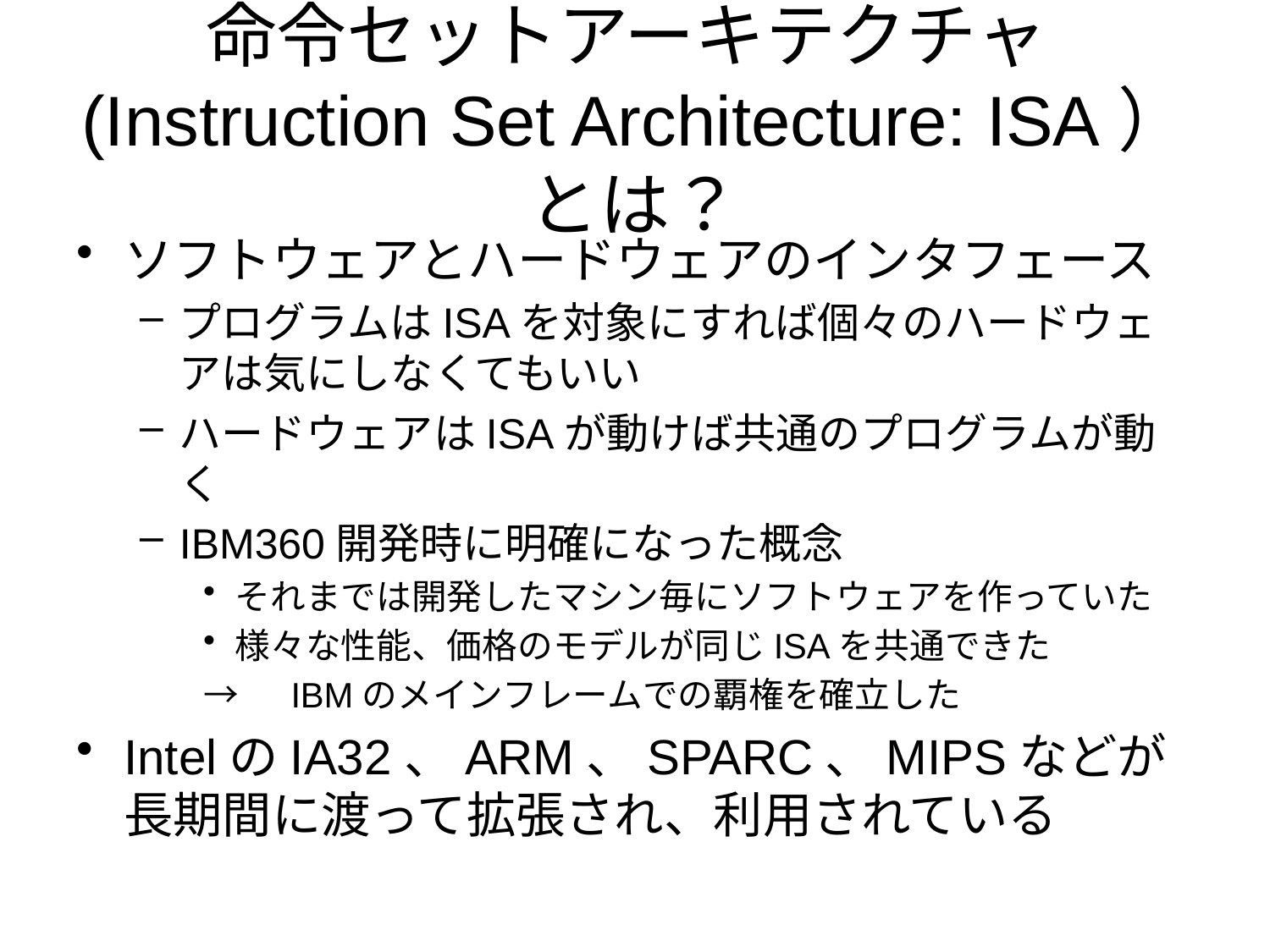

# 命令セットアーキテクチャ(Instruction Set Architecture: ISA）とは？
ソフトウェアとハードウェアのインタフェース
プログラムはISAを対象にすれば個々のハードウェアは気にしなくてもいい
ハードウェアはISAが動けば共通のプログラムが動く
IBM360開発時に明確になった概念
それまでは開発したマシン毎にソフトウェアを作っていた
様々な性能、価格のモデルが同じISAを共通できた
→　IBMのメインフレームでの覇権を確立した
IntelのIA32、ARM、SPARC、MIPSなどが長期間に渡って拡張され、利用されている